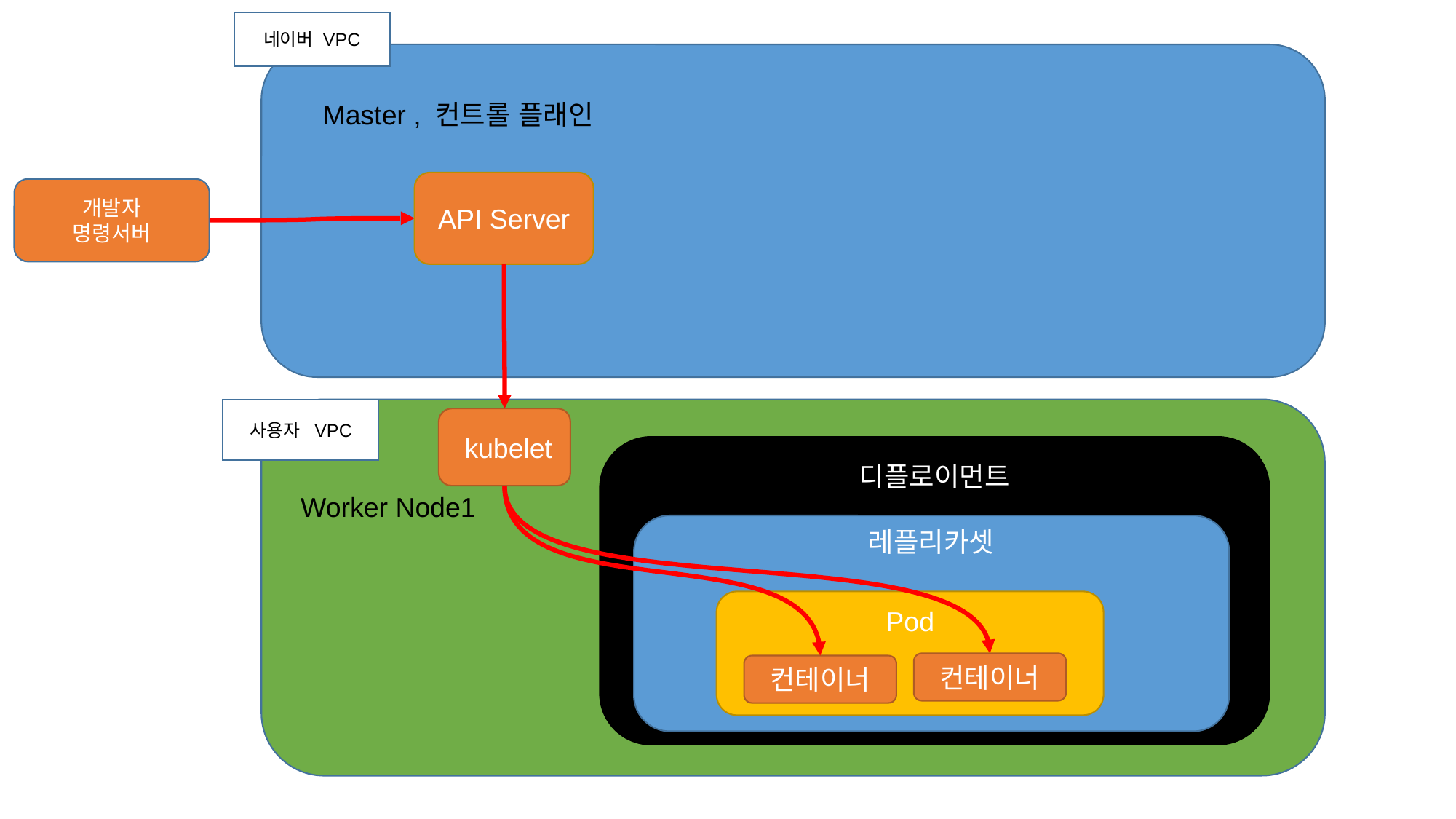

네이버 VPC

Master , 컨트롤 플래인
API Server
개발자
명령서버
사용자  VPC

 kubelet

디플로이먼트

Worker Node1
레플리카셋

Pod

컨테이너
컨테이너